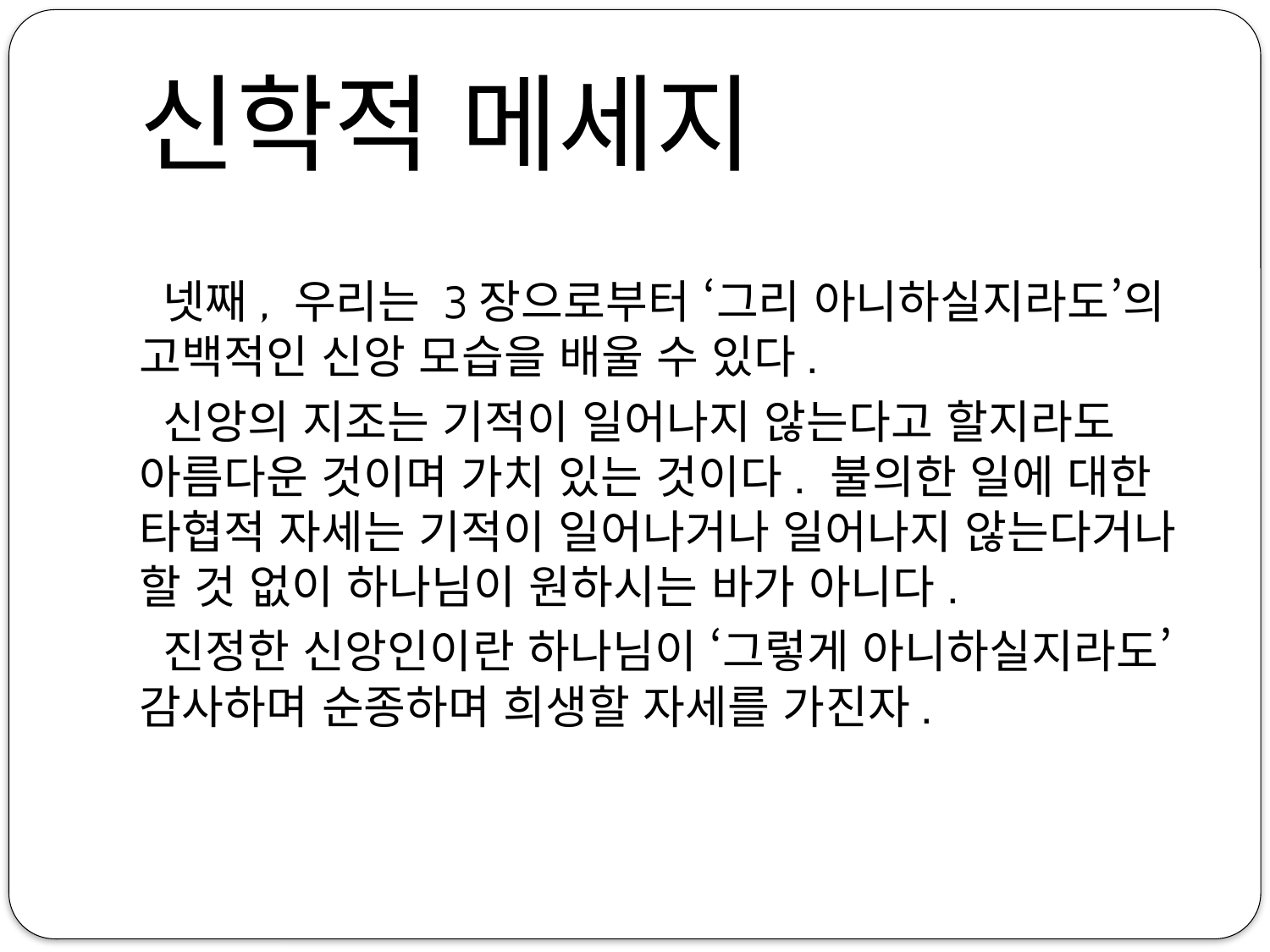

# 신학적 메세지

 넷째, 우리는 3장으로부터 ‘그리 아니하실지라도’의 고백적인 신앙 모습을 배울 수 있다.
 신앙의 지조는 기적이 일어나지 않는다고 할지라도 아름다운 것이며 가치 있는 것이다. 불의한 일에 대한 타협적 자세는 기적이 일어나거나 일어나지 않는다거나 할 것 없이 하나님이 원하시는 바가 아니다.
 진정한 신앙인이란 하나님이 ‘그렇게 아니하실지라도’ 감사하며 순종하며 희생할 자세를 가진자.